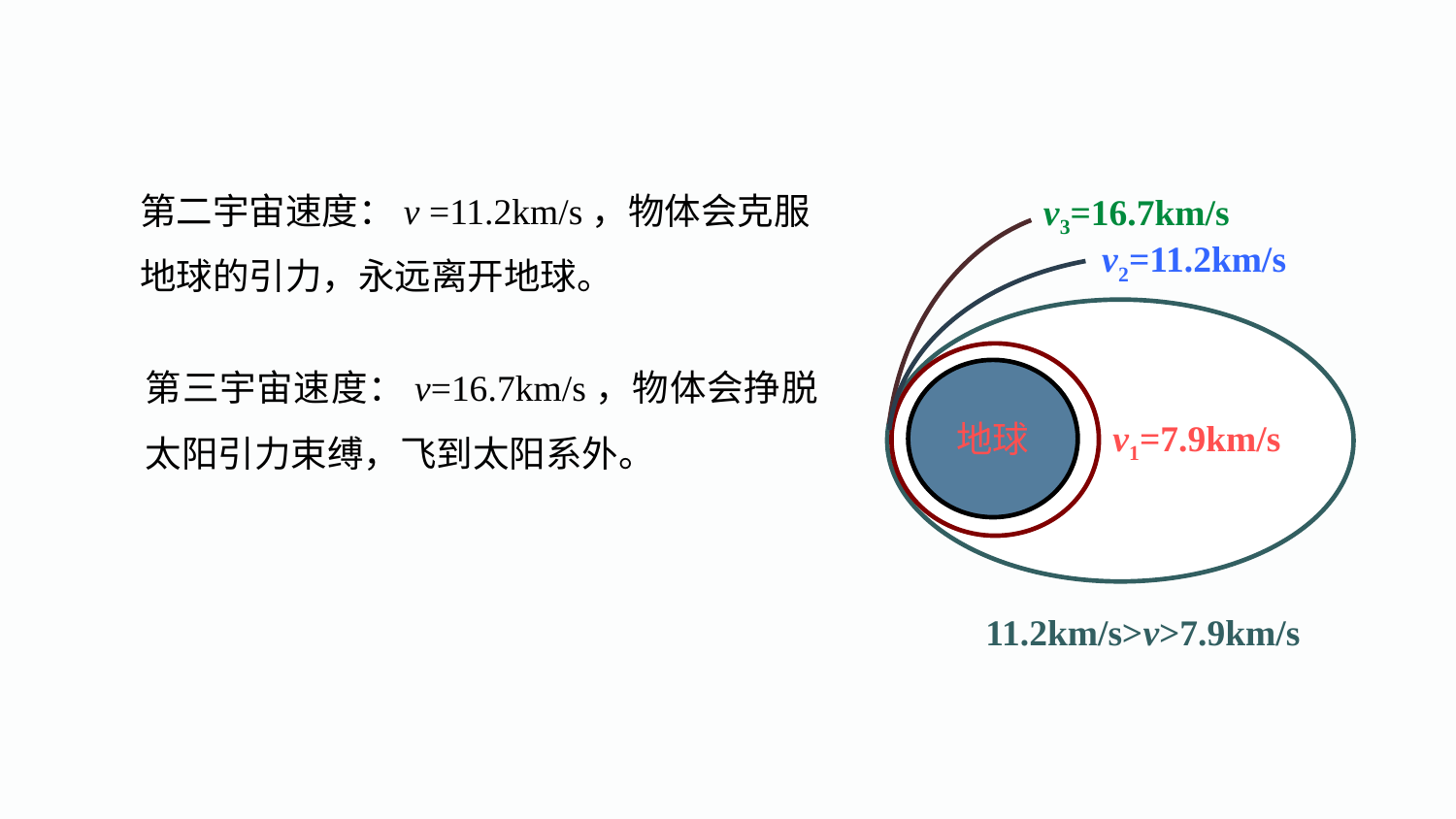

第二宇宙速度：v =11.2km/s，物体会克服地球的引力，永远离开地球。
v3=16.7km/s

v2=11.2km/s

11.2km/s>v>7.9km/s
第三宇宙速度：v=16.7km/s，物体会挣脱太阳引力束缚，飞到太阳系外。

地球
 v1=7.9km/s